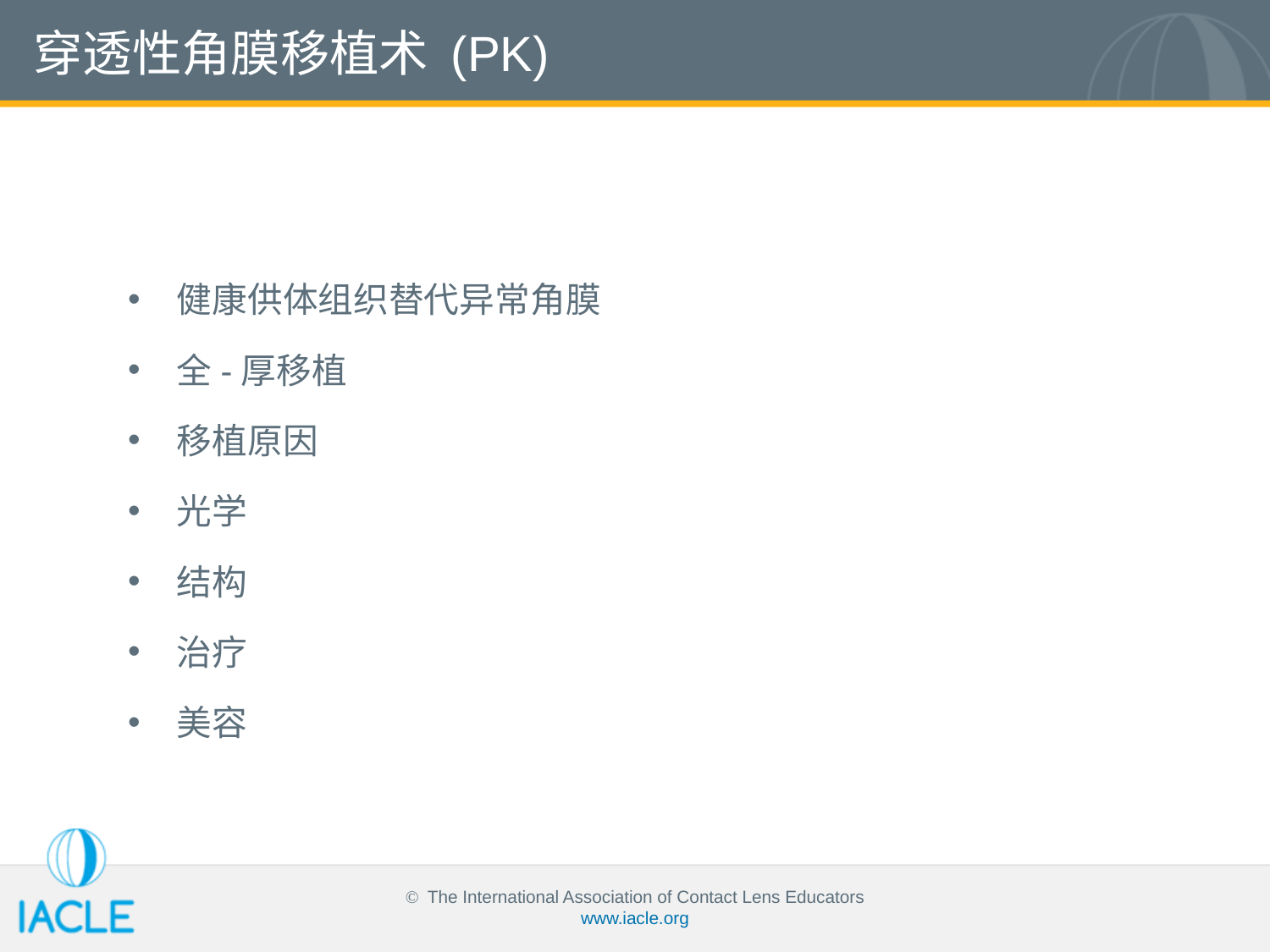

# 穿透性角膜移植术 (PK)
健康供体组织替代异常角膜
全-厚移植
移植原因
光学
结构
治疗
美容